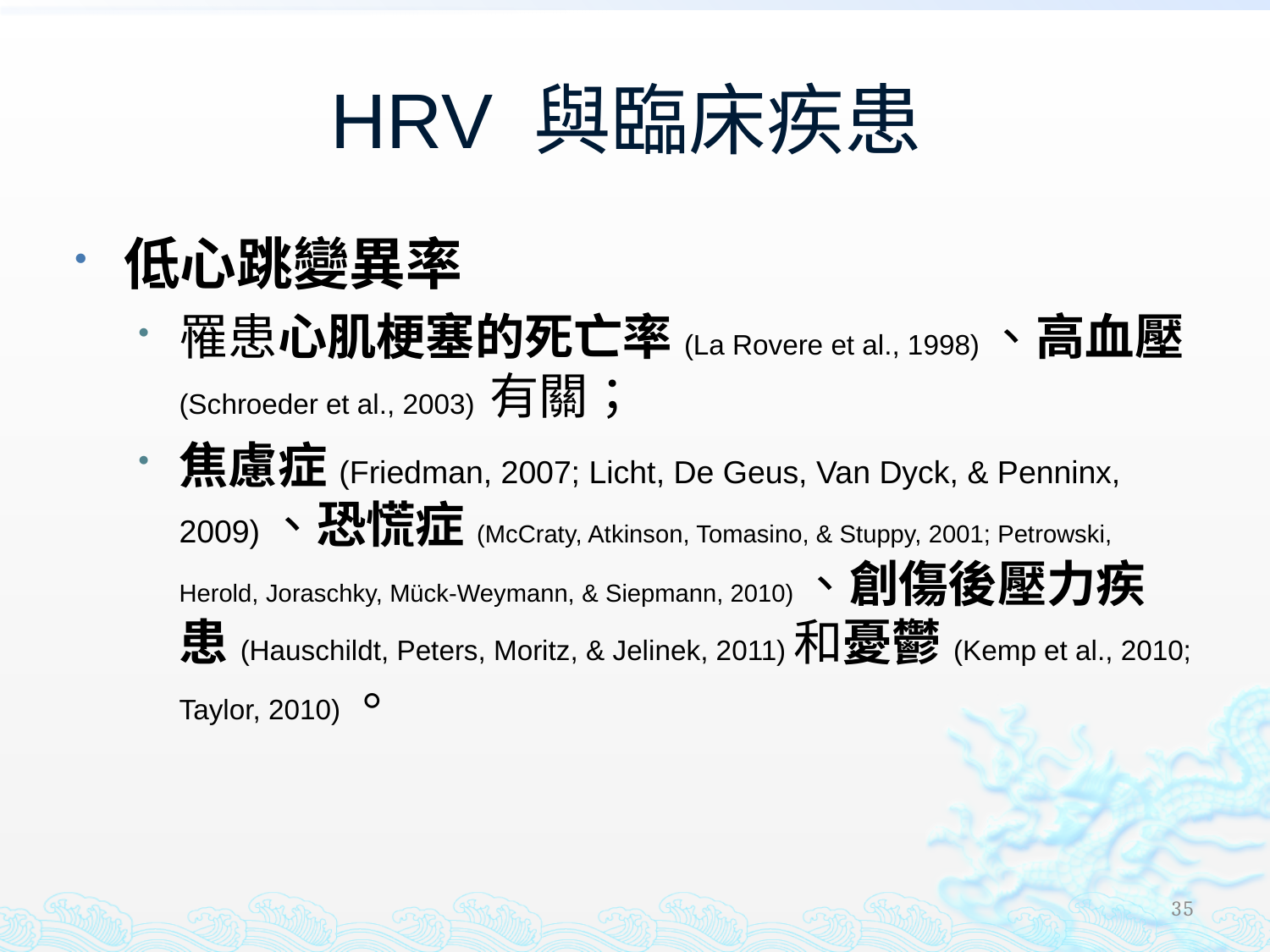

# HRV 與臨床疾患
低心跳變異率
罹患心肌梗塞的死亡率(La Rovere et al., 1998)、高血壓(Schroeder et al., 2003) 有關；
焦慮症(Friedman, 2007; Licht, De Geus, Van Dyck, & Penninx, 2009)、恐慌症(McCraty, Atkinson, Tomasino, & Stuppy, 2001; Petrowski, Herold, Joraschky, Mück-Weymann, & Siepmann, 2010)、創傷後壓力疾患(Hauschildt, Peters, Moritz, & Jelinek, 2011)和憂鬱(Kemp et al., 2010; Taylor, 2010)。
35